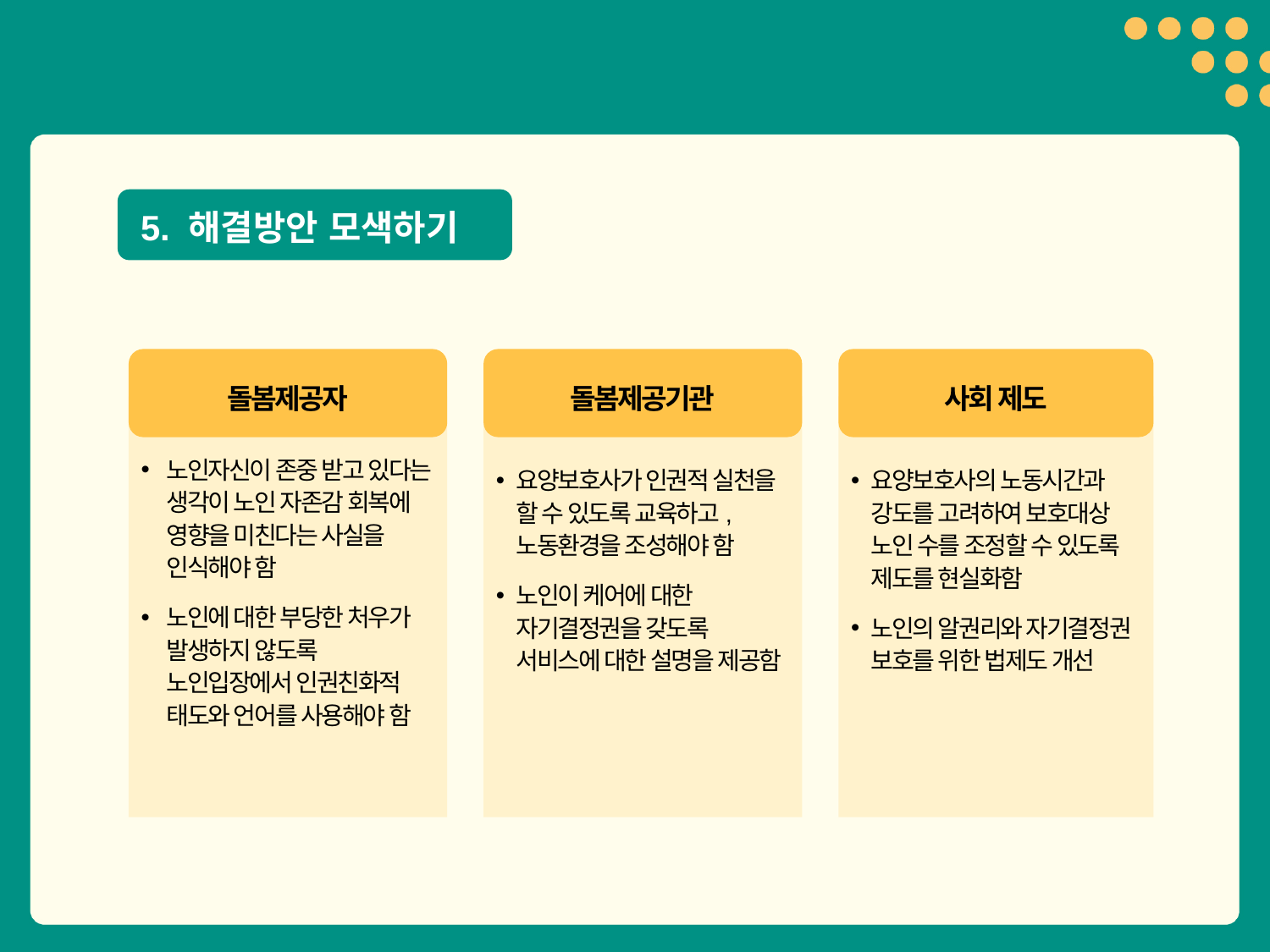

5. 해결방안 모색하기
돌봄제공자
돌봄제공기관
사회 제도

노인자신이 존중 받고 있다는 생각이 노인 자존감 회복에 영향을 미친다는 사실을 인식해야 함
노인에 대한 부당한 처우가 발생하지 않도록 노인입장에서 인권친화적 태도와 언어를 사용해야 함

요양보호사가 인권적 실천을 할 수 있도록 교육하고, 노동환경을 조성해야 함
노인이 케어에 대한 자기결정권을 갖도록 서비스에 대한 설명을 제공함

요양보호사의 노동시간과 강도를 고려하여 보호대상 노인 수를 조정할 수 있도록 제도를 현실화함
노인의 알권리와 자기결정권 보호를 위한 법제도 개선

32